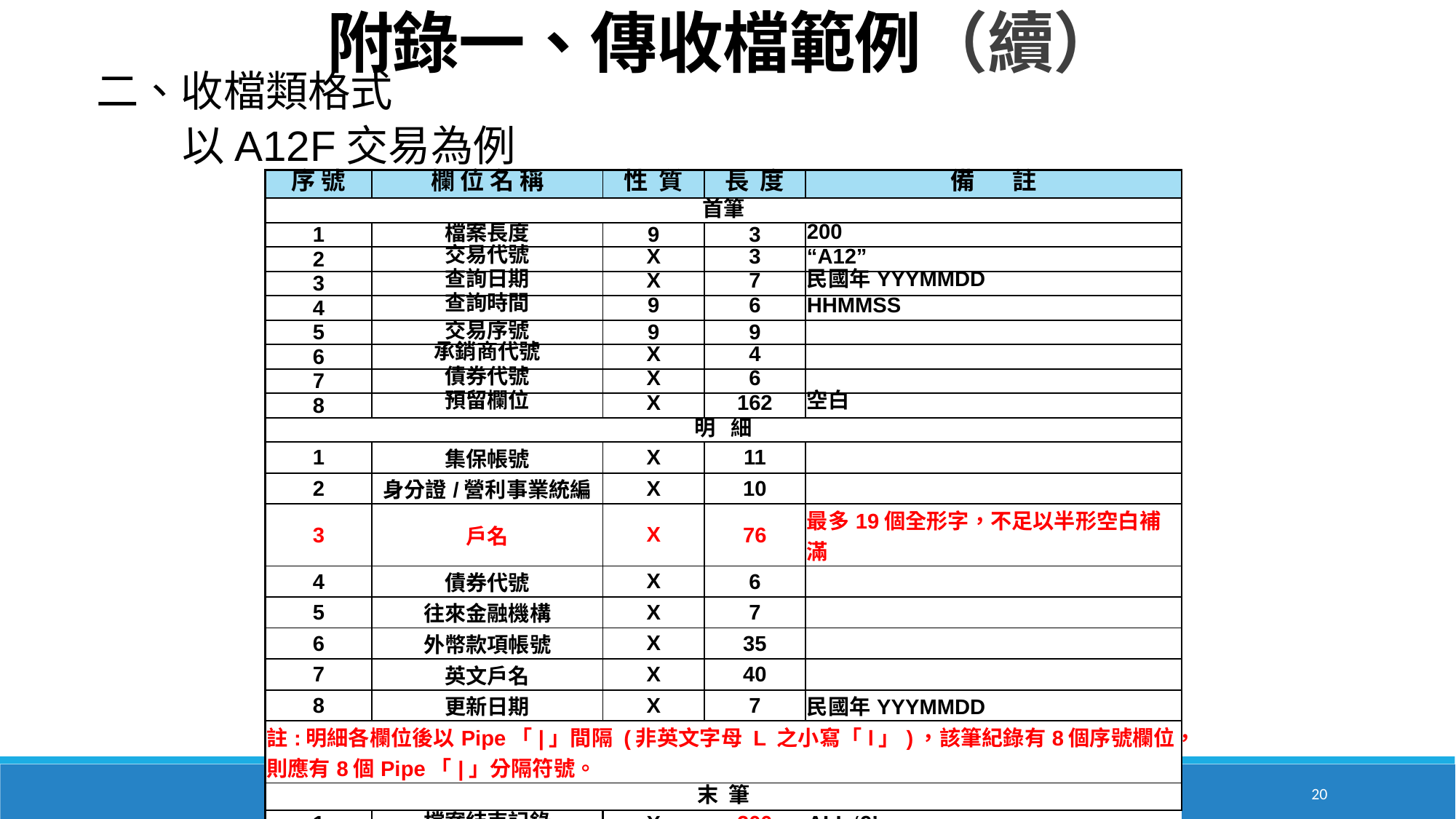

附錄一、傳收檔範例（續）
二、收檔類格式
        以A12F交易為例
| 序 號 | 欄 位 名 稱 | 性 質 | 長 度 | 備 註 |
| --- | --- | --- | --- | --- |
| 首筆 |  |  |  |  |
| 1 | 檔案長度 | 9 | 3 | 200 |
| 2 | 交易代號 | X | 3 | “A12” |
| 3 | 查詢日期 | X | 7 | 民國年YYYMMDD |
| 4 | 查詢時間 | 9 | 6 | HHMMSS |
| 5 | 交易序號 | 9 | 9 |  |
| 6 | 承銷商代號 | X | 4 |  |
| 7 | 債券代號 | X | 6 |  |
| 8 | 預留欄位 | X | 162 | 空白 |
| 明 細 |  |  |  |  |
| 1 | 集保帳號 | X | 11 |  |
| 2 | 身分證/營利事業統編 | X | 10 |  |
| 3 | 戶名 | X | 76 | 最多19個全形字，不足以半形空白補滿 |
| 4 | 債券代號 | X | 6 |  |
| 5 | 往來金融機構 | X | 7 |  |
| 6 | 外幣款項帳號 | X | 35 |  |
| 7 | 英文戶名 | X | 40 |  |
| 8 | 更新日期 | X | 7 | 民國年YYYMMDD |
| 註:明細各欄位後以Pipe「|」間隔 (非英文字母 L 之小寫「l」)，該筆紀錄有8個序號欄位，則應有8個Pipe「|」分隔符號。 |  |  |  |  |
| 末 筆 |  |  |  |  |
| 1 | 檔案結束記錄 | X | 200 | ALL ‘9’ |
20